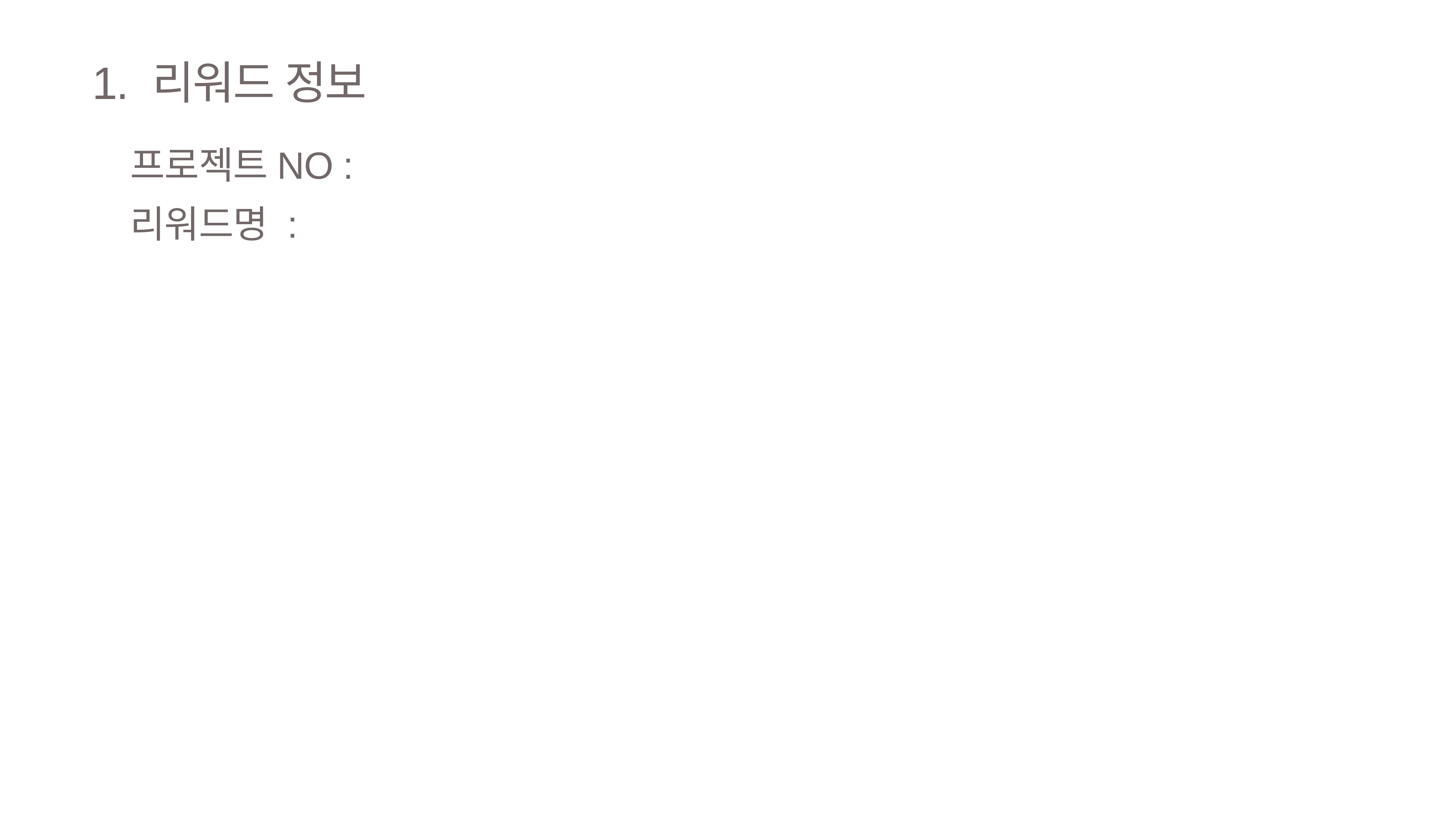

1. 리워드 정보
프로젝트NO :
리워드명 :